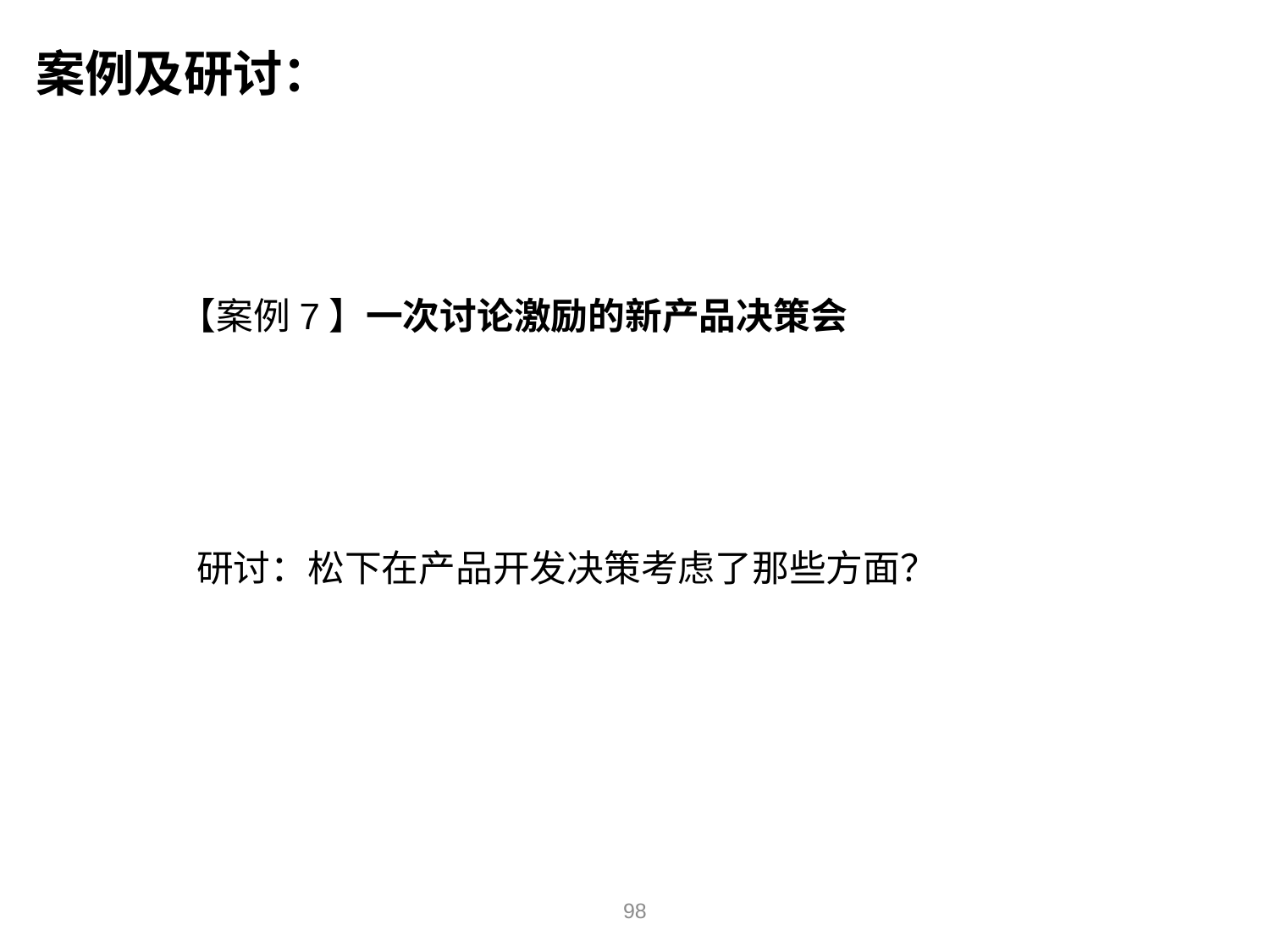

案例及研讨：
【案例7】一次讨论激励的新产品决策会
研讨：松下在产品开发决策考虑了那些方面？
98
98